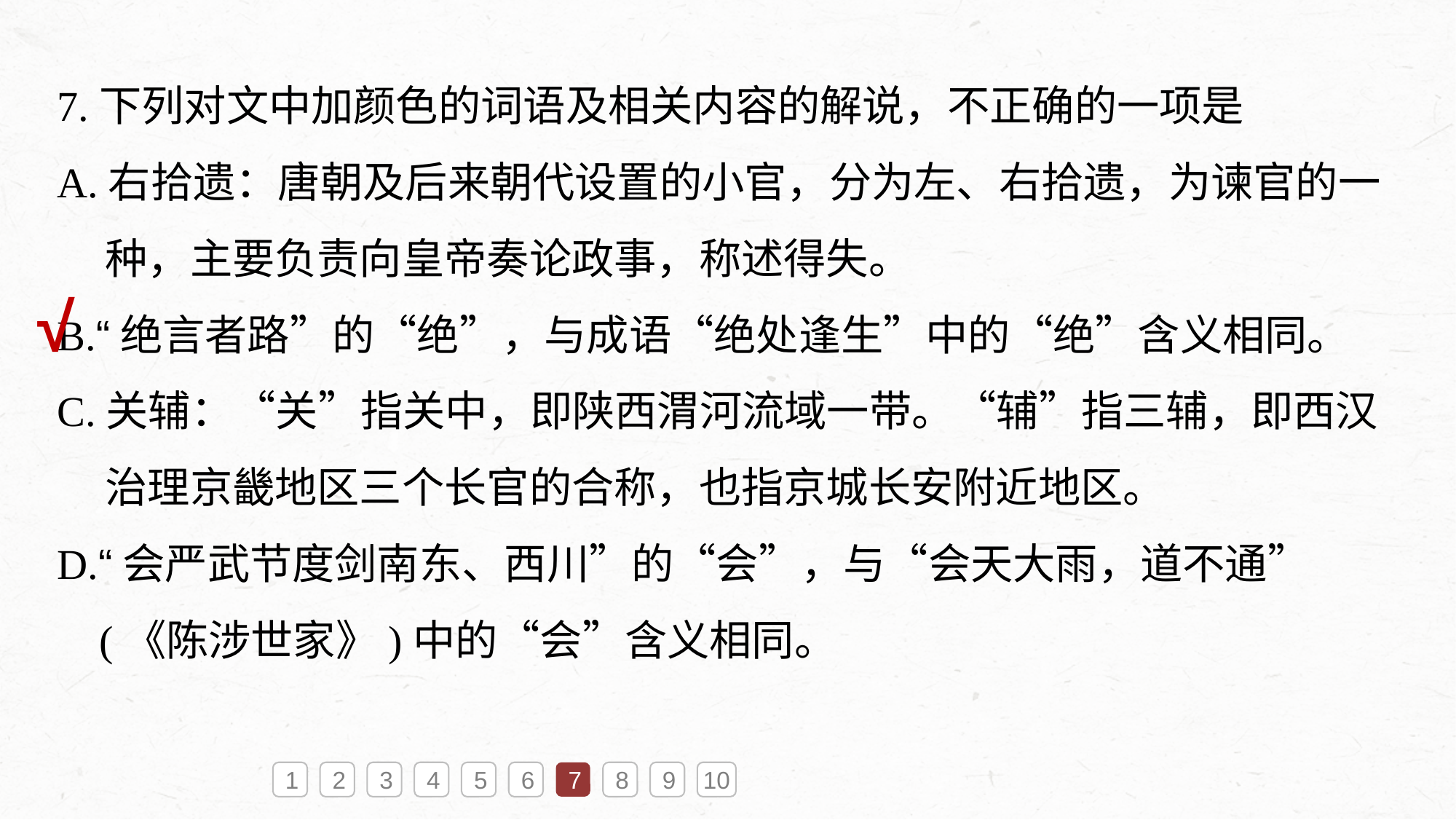

7.下列对文中加颜色的词语及相关内容的解说，不正确的一项是
A.右拾遗：唐朝及后来朝代设置的小官，分为左、右拾遗，为谏官的一
    种，主要负责向皇帝奏论政事，称述得失。
B.“绝言者路”的“绝”，与成语“绝处逢生”中的“绝”含义相同。
C.关辅：“关”指关中，即陕西渭河流域一带。“辅”指三辅，即西汉
    治理京畿地区三个长官的合称，也指京城长安附近地区。
D.“会严武节度剑南东、西川”的“会”，与“会天大雨，道不通”
    (《陈涉世家》)中的“会”含义相同。
√
1
2
3
4
5
6
7
8
9
10